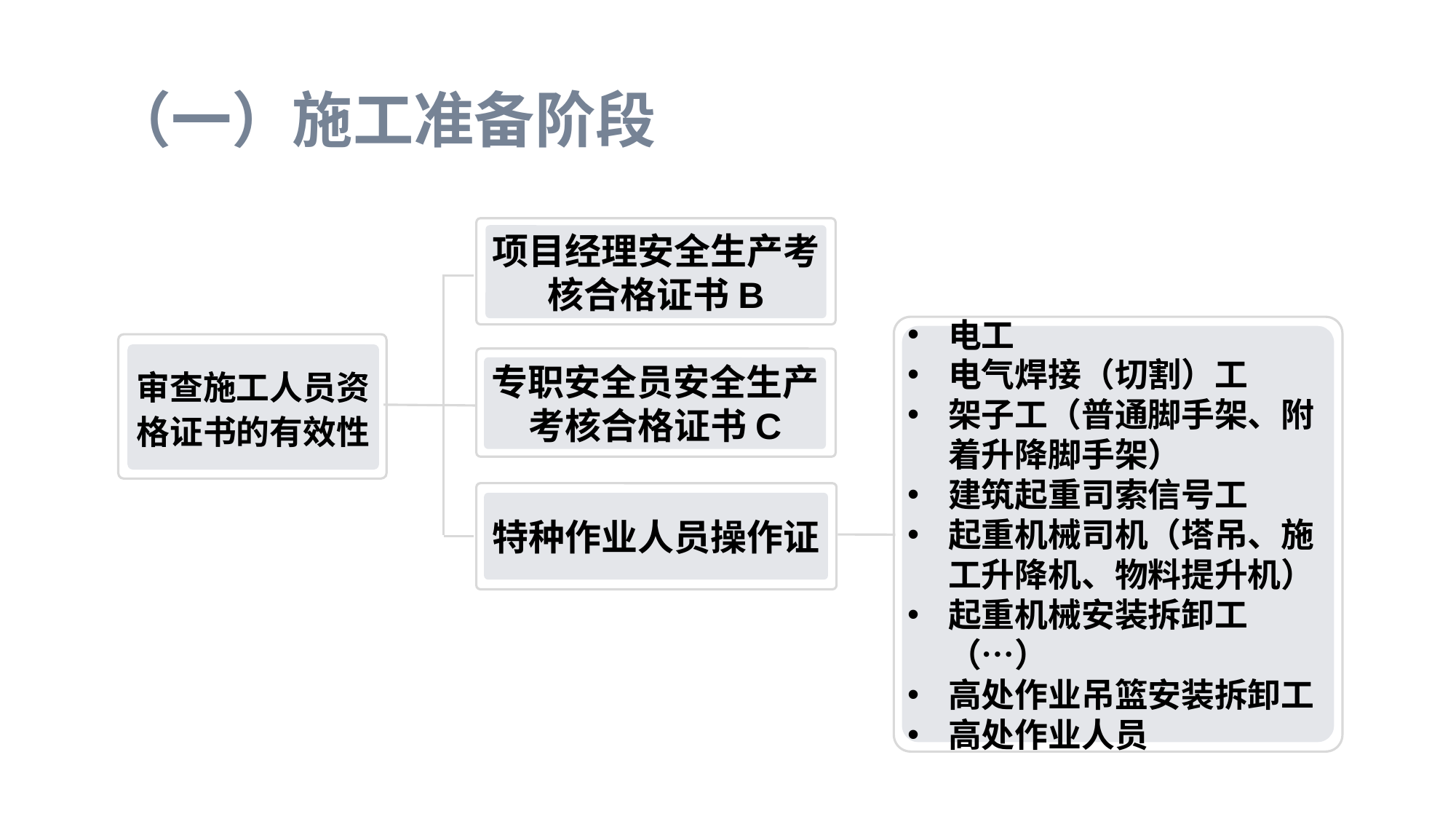

# （一）施工准备阶段

项目经理安全生产考核合格证书B

电工
电气焊接（切割）工
架子工（普通脚手架、附着升降脚手架）
建筑起重司索信号工
起重机械司机（塔吊、施工升降机、物料提升机）
起重机械安装拆卸工（…）
高处作业吊篮安装拆卸工
高处作业人员

审查施工人员资格证书的有效性

专职安全员安全生产考核合格证书C

特种作业人员操作证